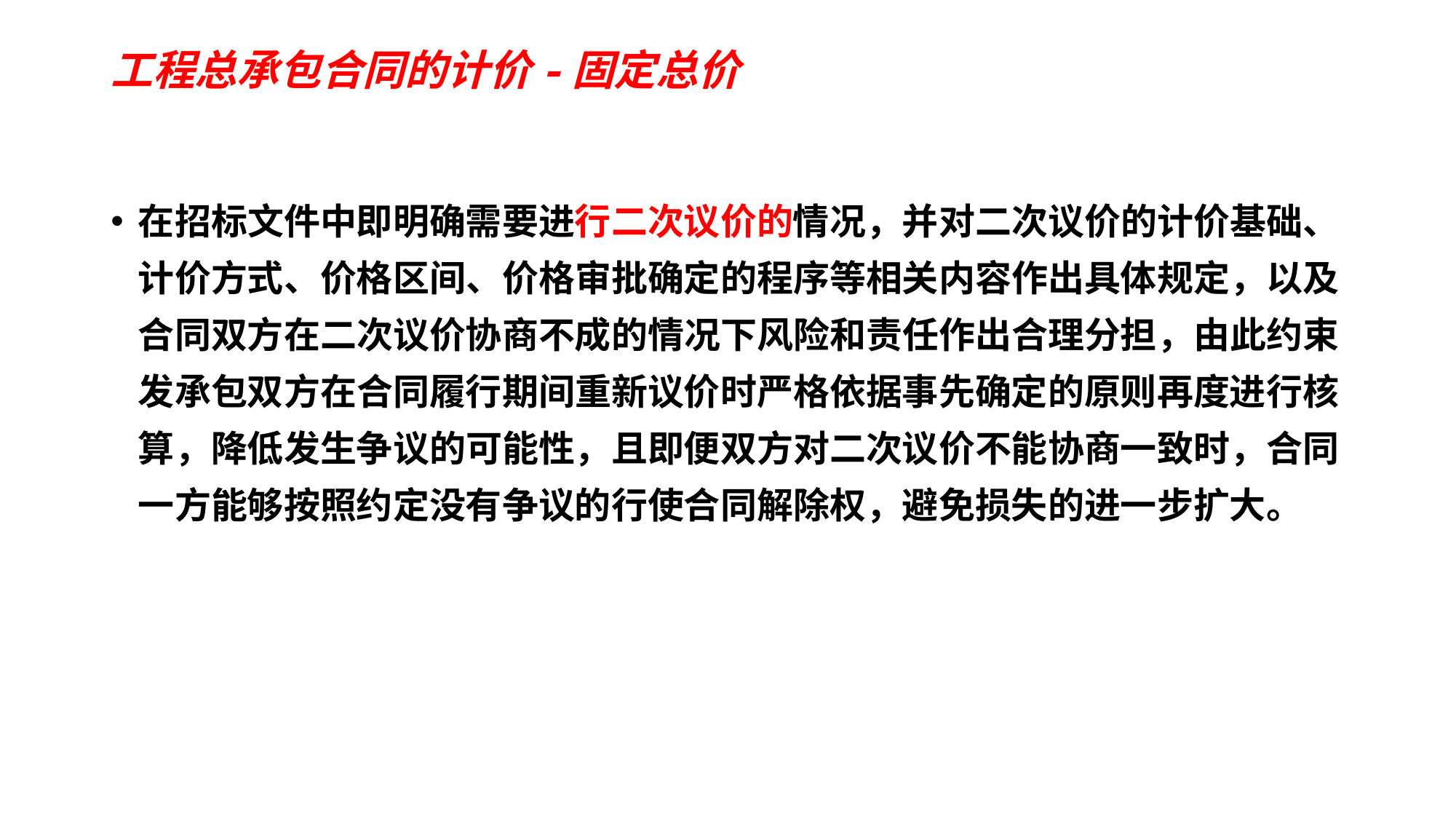

# 工程总承包合同的计价-固定总价
在招标文件中即明确需要进行二次议价的情况，并对二次议价的计价基础、计价方式、价格区间、价格审批确定的程序等相关内容作出具体规定，以及合同双方在二次议价协商不成的情况下风险和责任作出合理分担，由此约束发承包双方在合同履行期间重新议价时严格依据事先确定的原则再度进行核算，降低发生争议的可能性，且即便双方对二次议价不能协商一致时，合同一方能够按照约定没有争议的行使合同解除权，避免损失的进一步扩大。